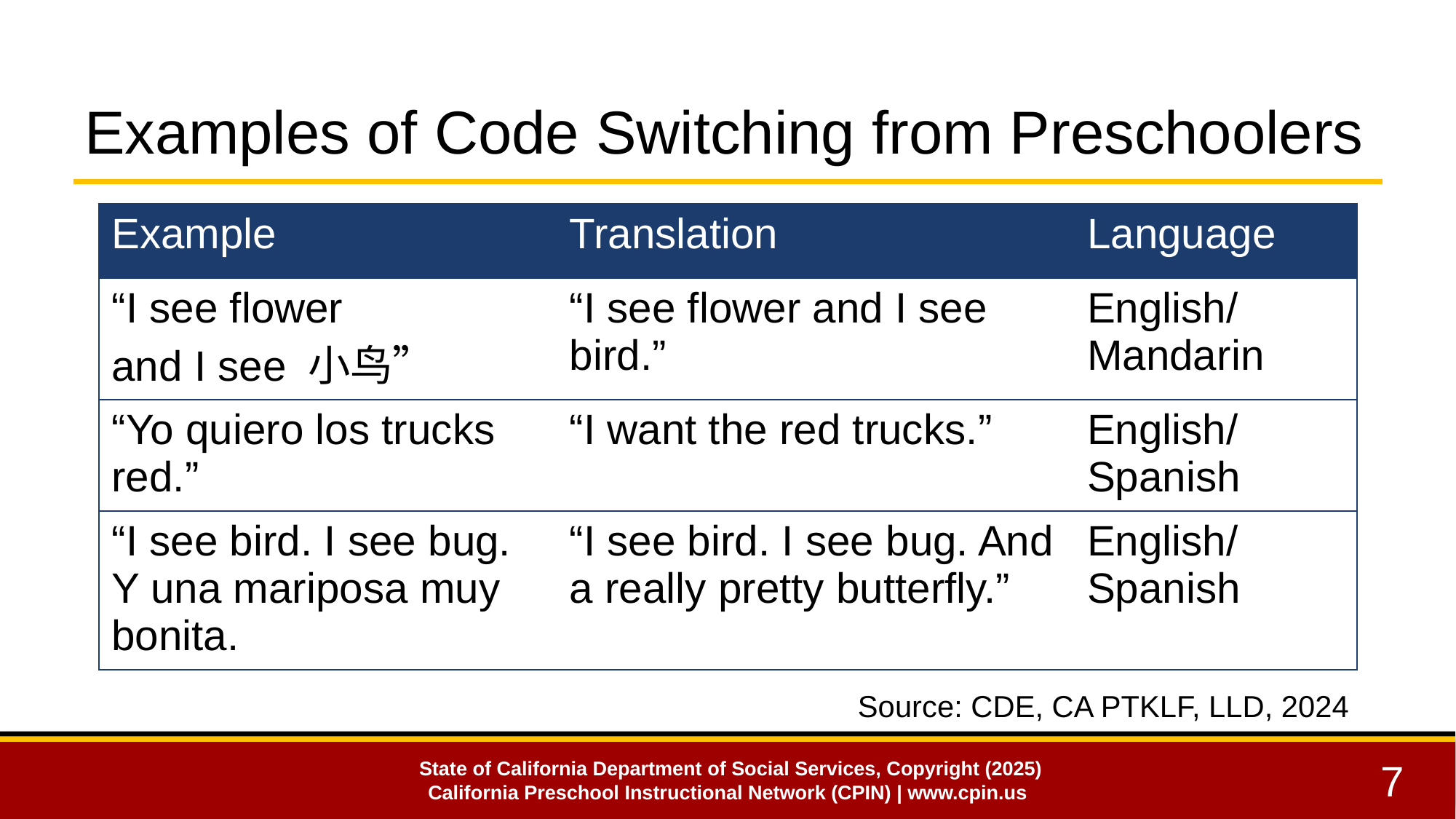

# Examples of Code Switching from Preschoolers
| Example | Translation | Language |
| --- | --- | --- |
| “I see flower and I see 小鸟” | “I see flower and I see bird.” | English/ Mandarin |
| “Yo quiero los trucks red.” | “I want the red trucks.” | English/ Spanish |
| “I see bird. I see bug. Y una mariposa muy bonita. | “I see bird. I see bug. And a really pretty butterfly.” | English/ Spanish |
Source: CDE, CA PTKLF, LLD, 2024